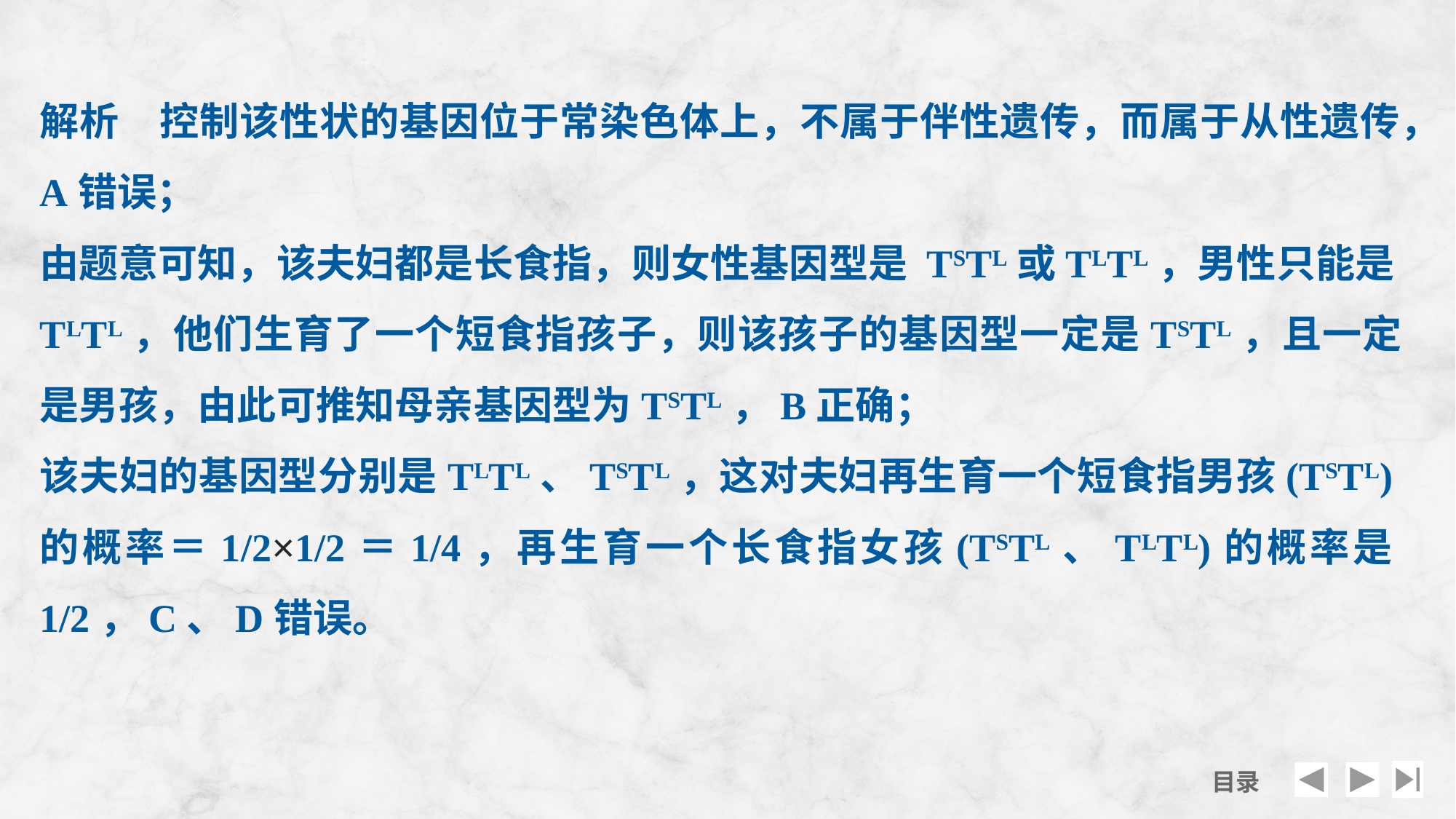

解析　控制该性状的基因位于常染色体上，不属于伴性遗传，而属于从性遗传，A错误；
由题意可知，该夫妇都是长食指，则女性基因型是 TSTL或TLTL，男性只能是TLTL，他们生育了一个短食指孩子，则该孩子的基因型一定是TSTL，且一定是男孩，由此可推知母亲基因型为TSTL，B正确；
该夫妇的基因型分别是TLTL、TSTL，这对夫妇再生育一个短食指男孩(TSTL)的概率＝1/2×1/2＝1/4，再生育一个长食指女孩(TSTL、TLTL)的概率是1/2，C、D错误。